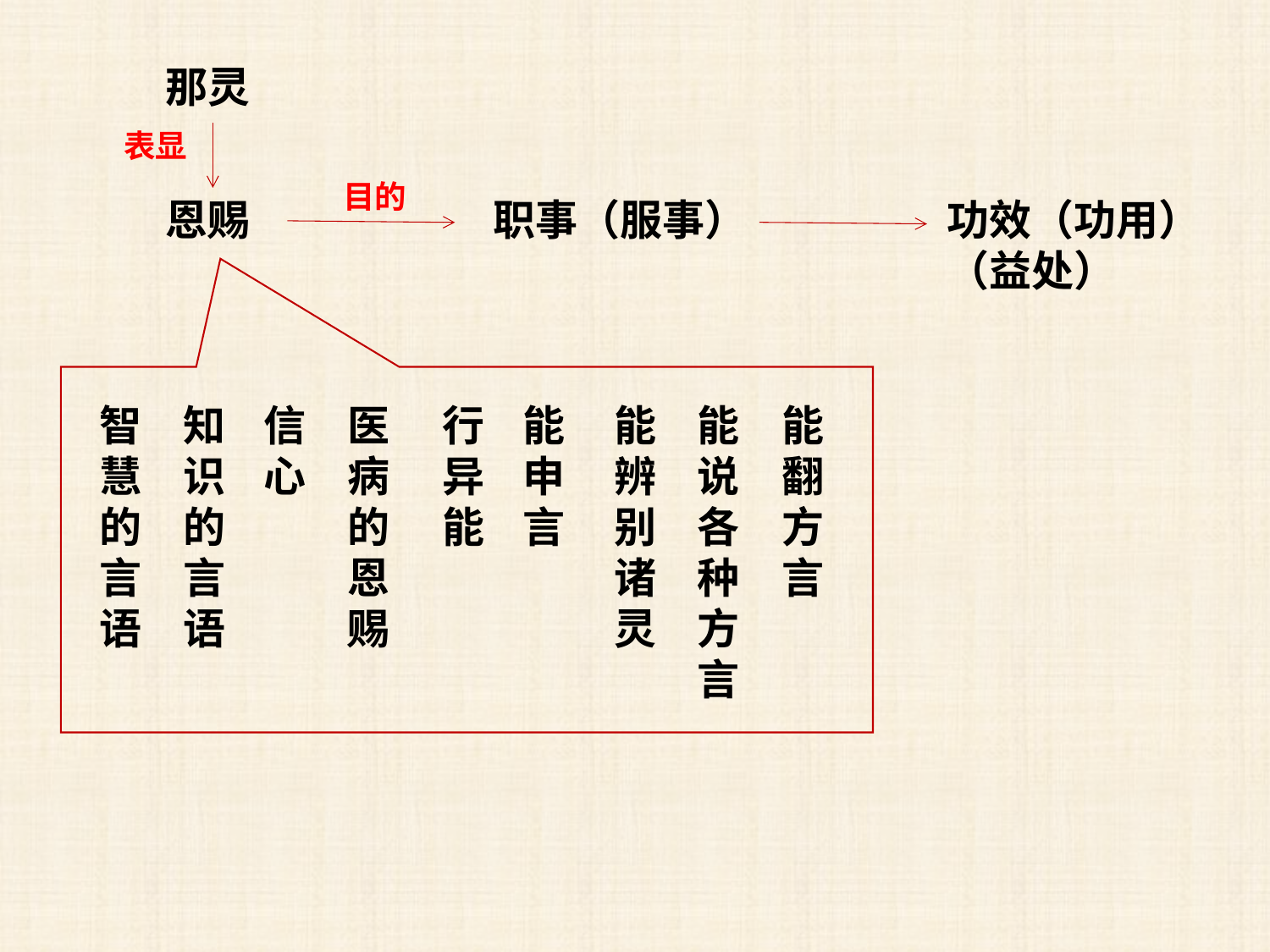

那灵
表显
目的
恩赐
职事（服事）
功效（功用）
（益处）

智慧的言语
知识的言语
信心
医病的恩赐
行异能
能申言
能辨别诸灵
能说各种方言
能翻方言